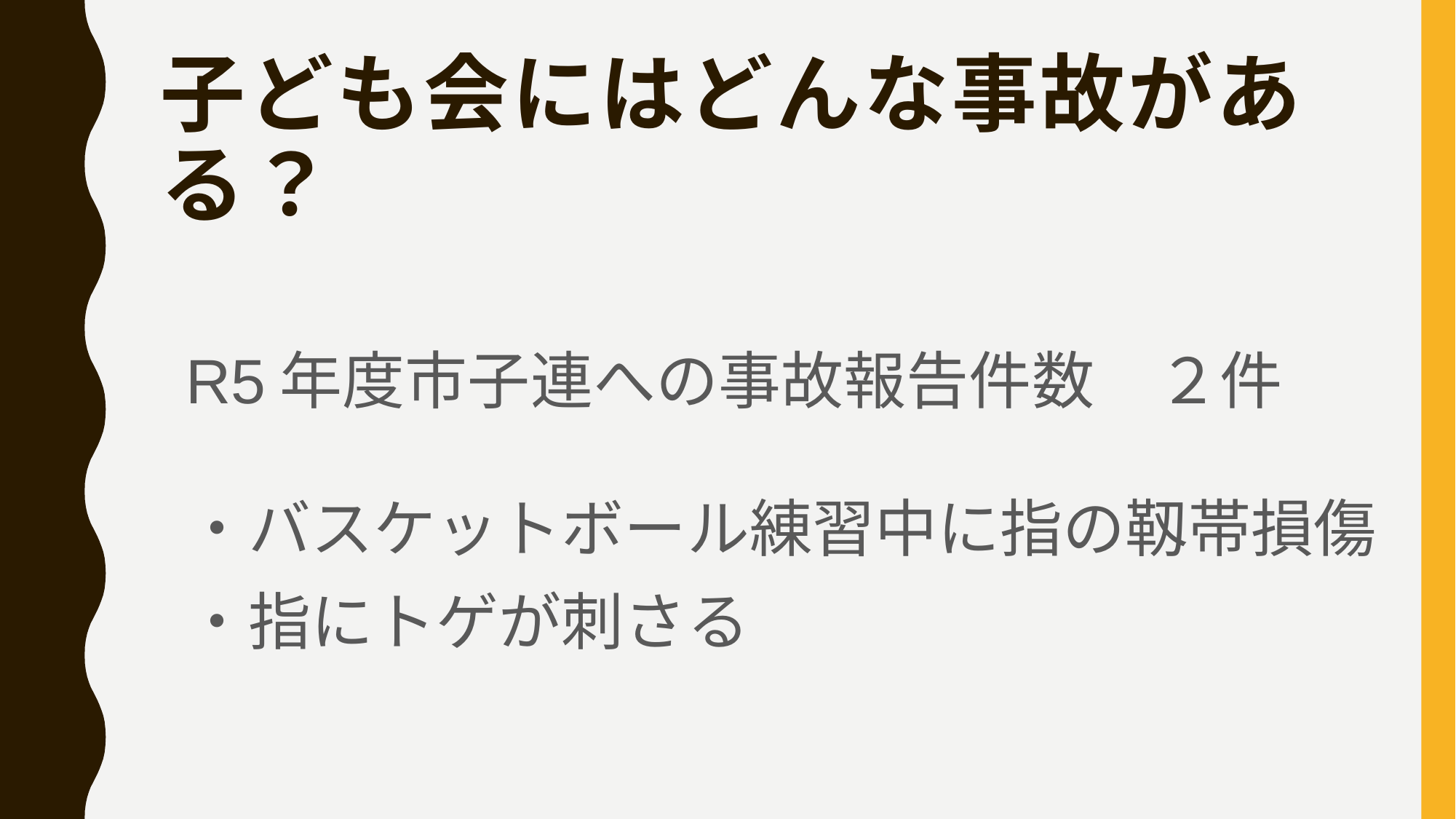

# 子ども会にはどんな事故がある？
R5年度市子連への事故報告件数　２件

・バスケットボール練習中に指の靱帯損傷
・指にトゲが刺さる